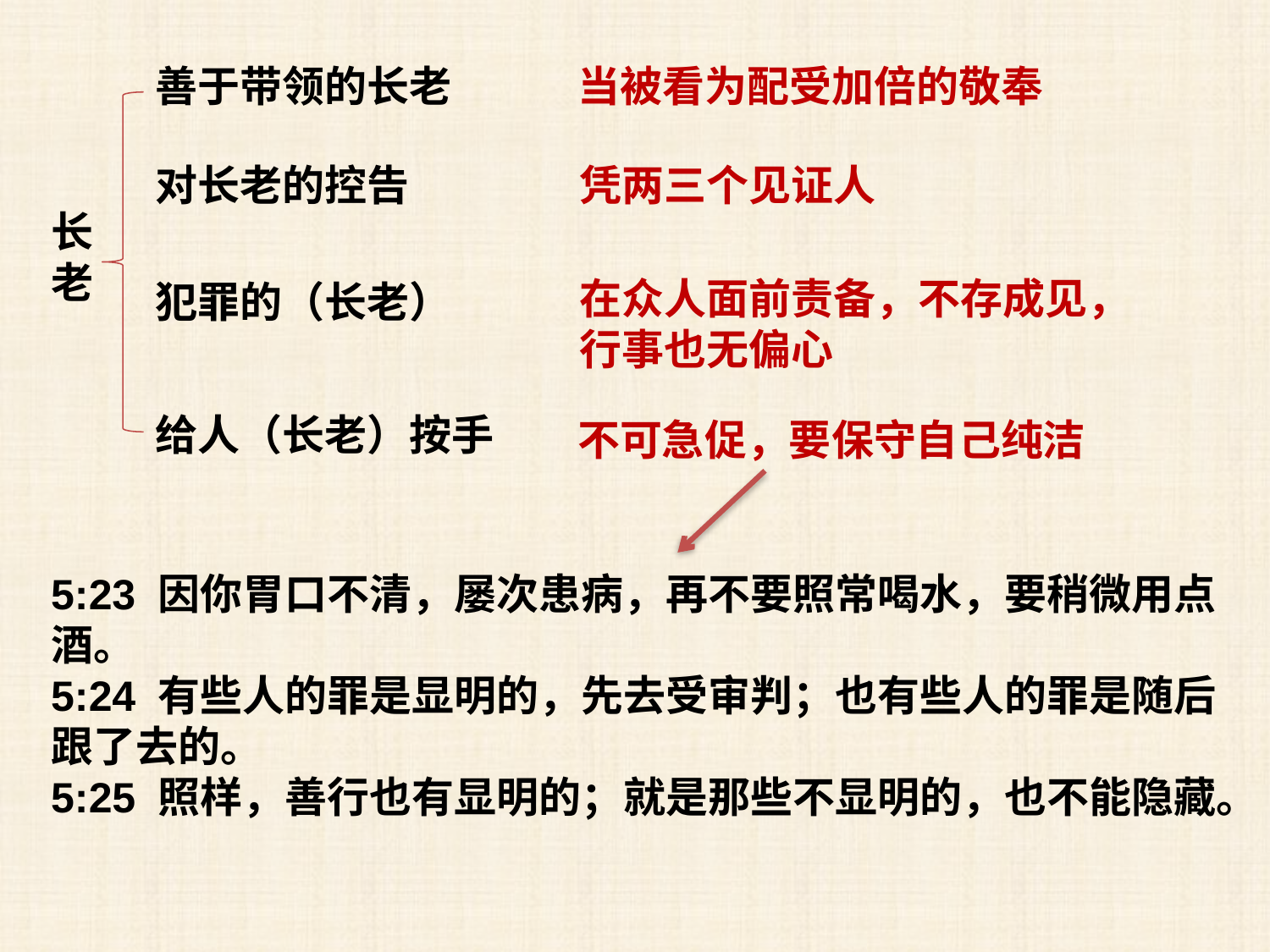

善于带领的长老
当被看为配受加倍的敬奉

对长老的控告
凭两三个见证人
长老
在众人面前责备，不存成见，行事也无偏心

犯罪的（长老）
给人（长老）按手
不可急促，要保守自己纯洁
5:23 因你胃口不清，屡次患病，再不要照常喝水，要稍微用点酒。
5:24 有些人的罪是显明的，先去受审判；也有些人的罪是随后跟了去的。
5:25 照样，善行也有显明的；就是那些不显明的，也不能隐藏。